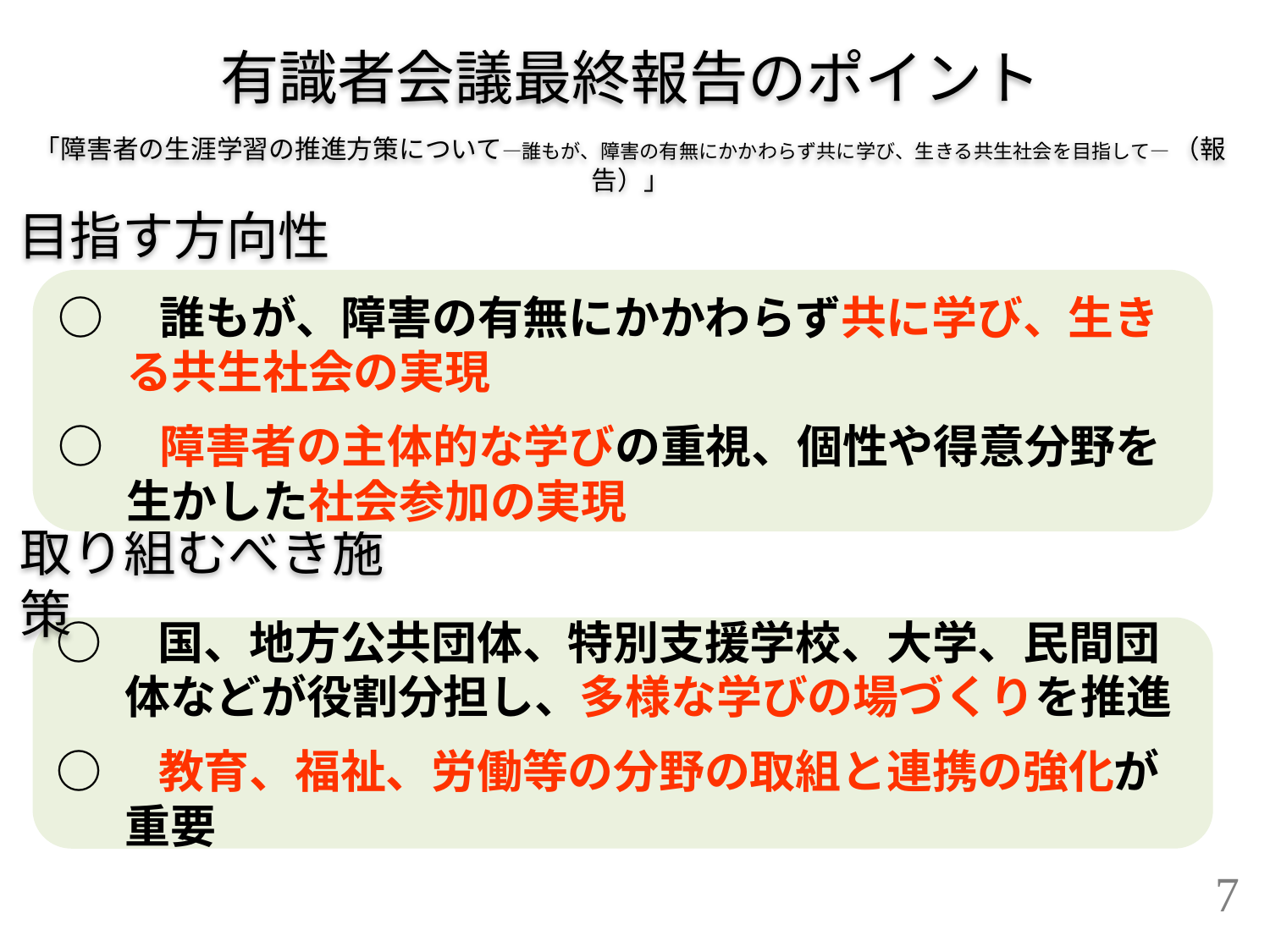

有識者会議最終報告のポイント

「障害者の生涯学習の推進方策について―誰もが、障害の有無にかかわらず共に学び、生きる共生社会を目指して― （報告）」
目指す方向性
○　誰もが、障害の有無にかかわらず共に学び、生きる共生社会の実現
○　障害者の主体的な学びの重視、個性や得意分野を生かした社会参加の実現
取り組むべき施策
○　国、地方公共団体、特別支援学校、大学、民間団体などが役割分担し、多様な学びの場づくりを推進
○　教育、福祉、労働等の分野の取組と連携の強化が重要
7